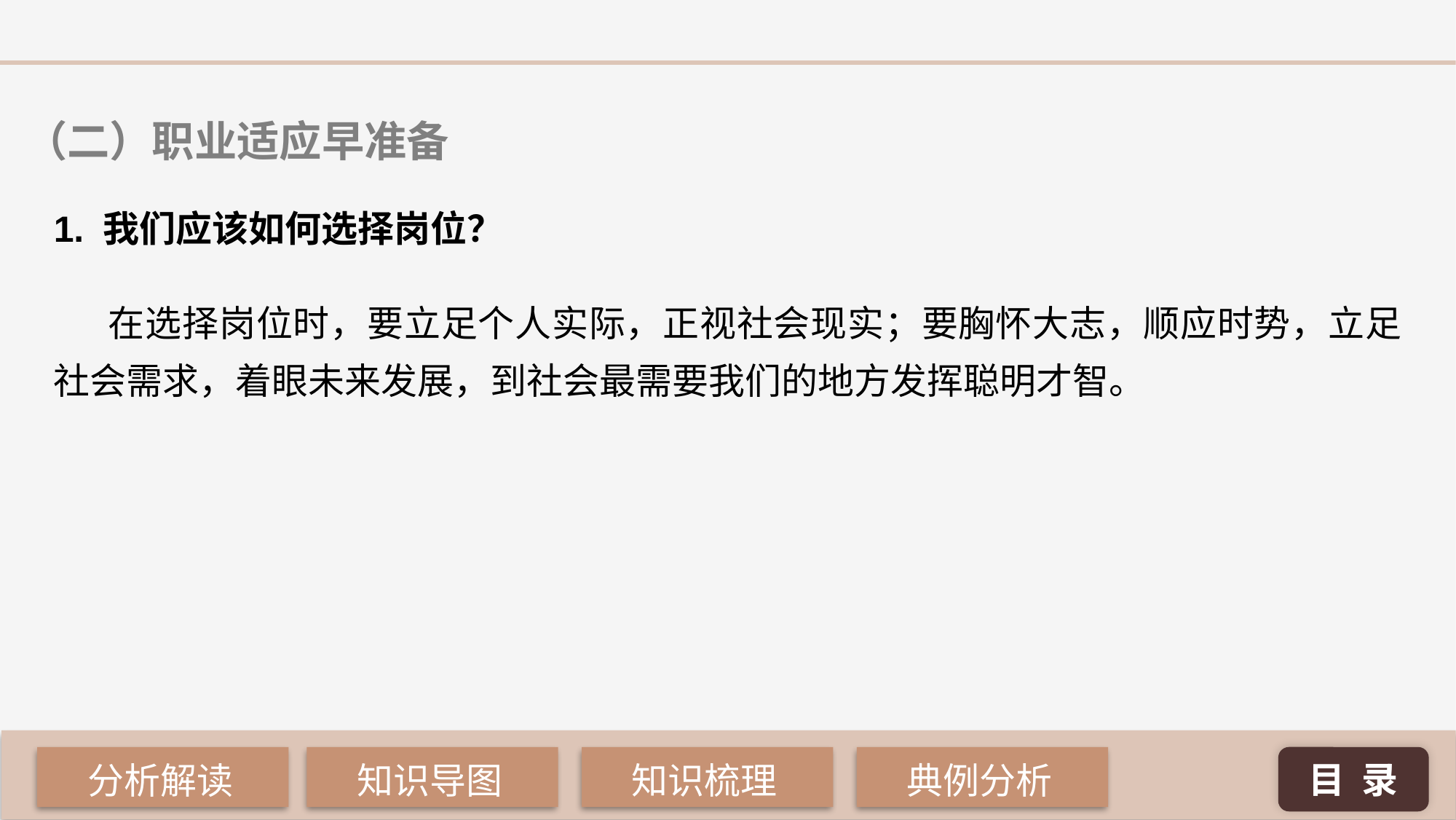

（二）职业适应早准备
1. 我们应该如何选择岗位？
在选择岗位时，要立足个人实际，正视社会现实；要胸怀大志，顺应时势，立足社会需求，着眼未来发展，到社会最需要我们的地方发挥聪明才智。